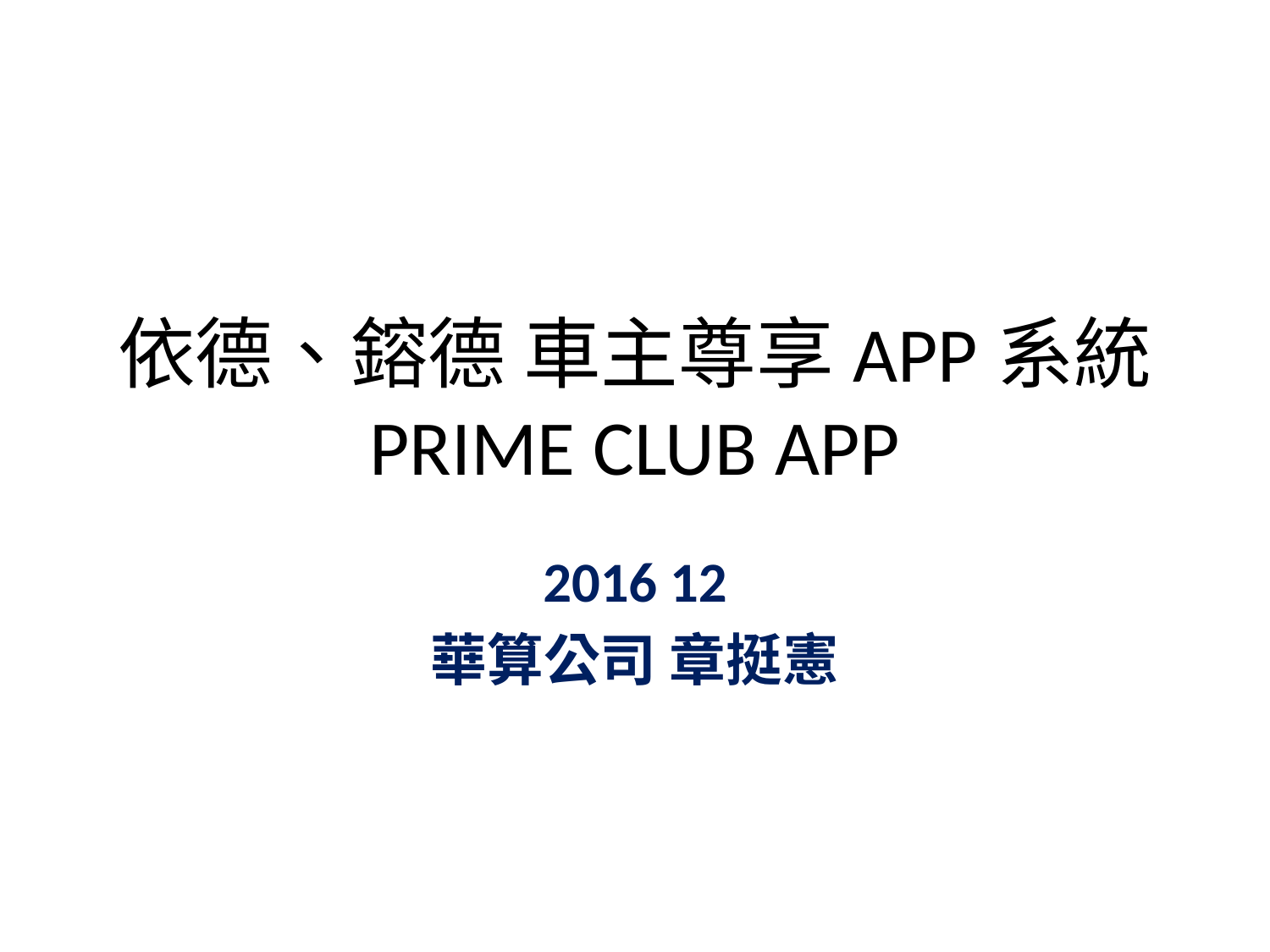

# 依德、鎔德 車主尊享APP系統 PRIME CLUB APP
2016 12
華算公司 章挺憲